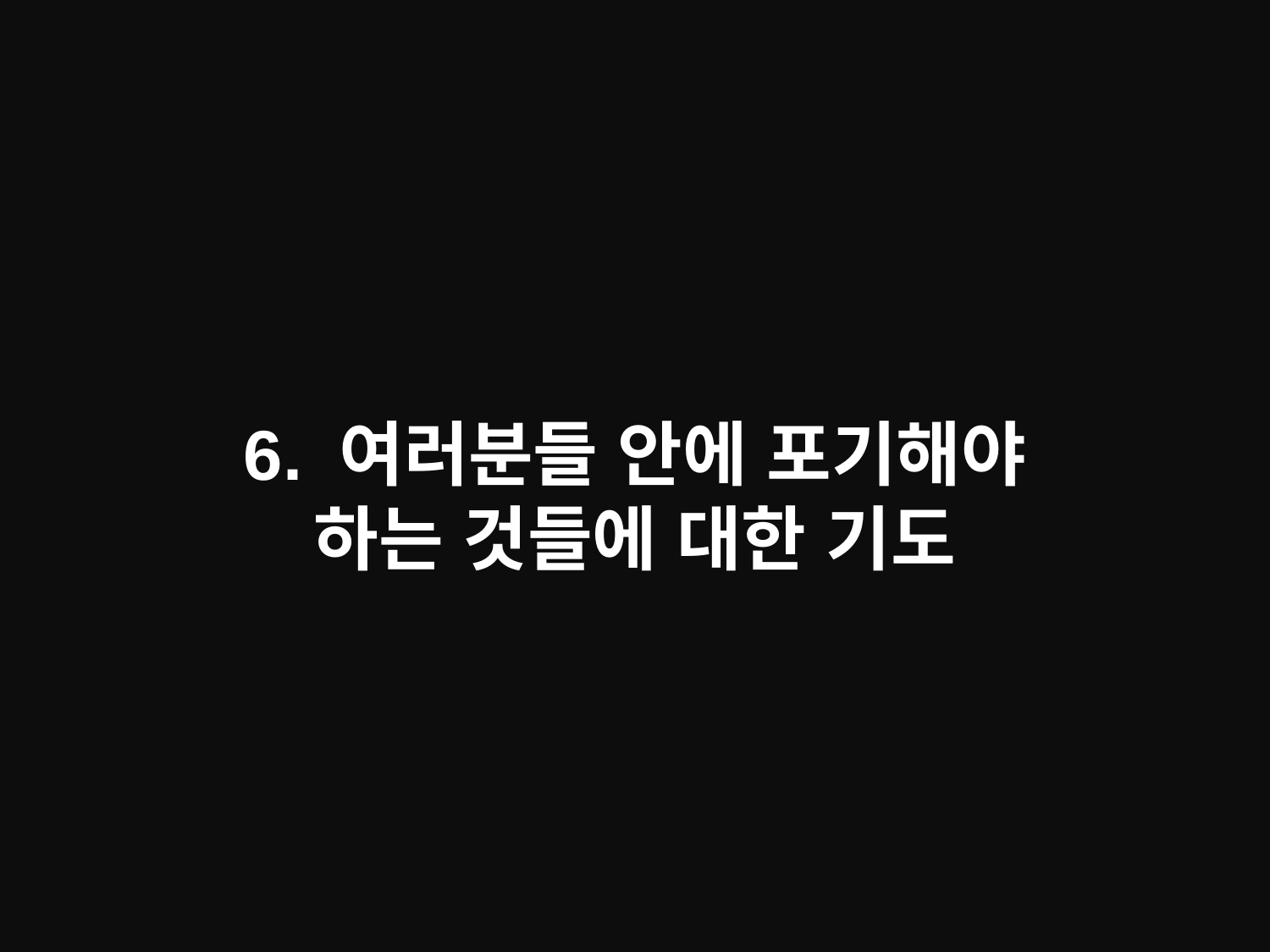

# 6. 여러분들 안에 포기해야 하는 것들에 대한 기도